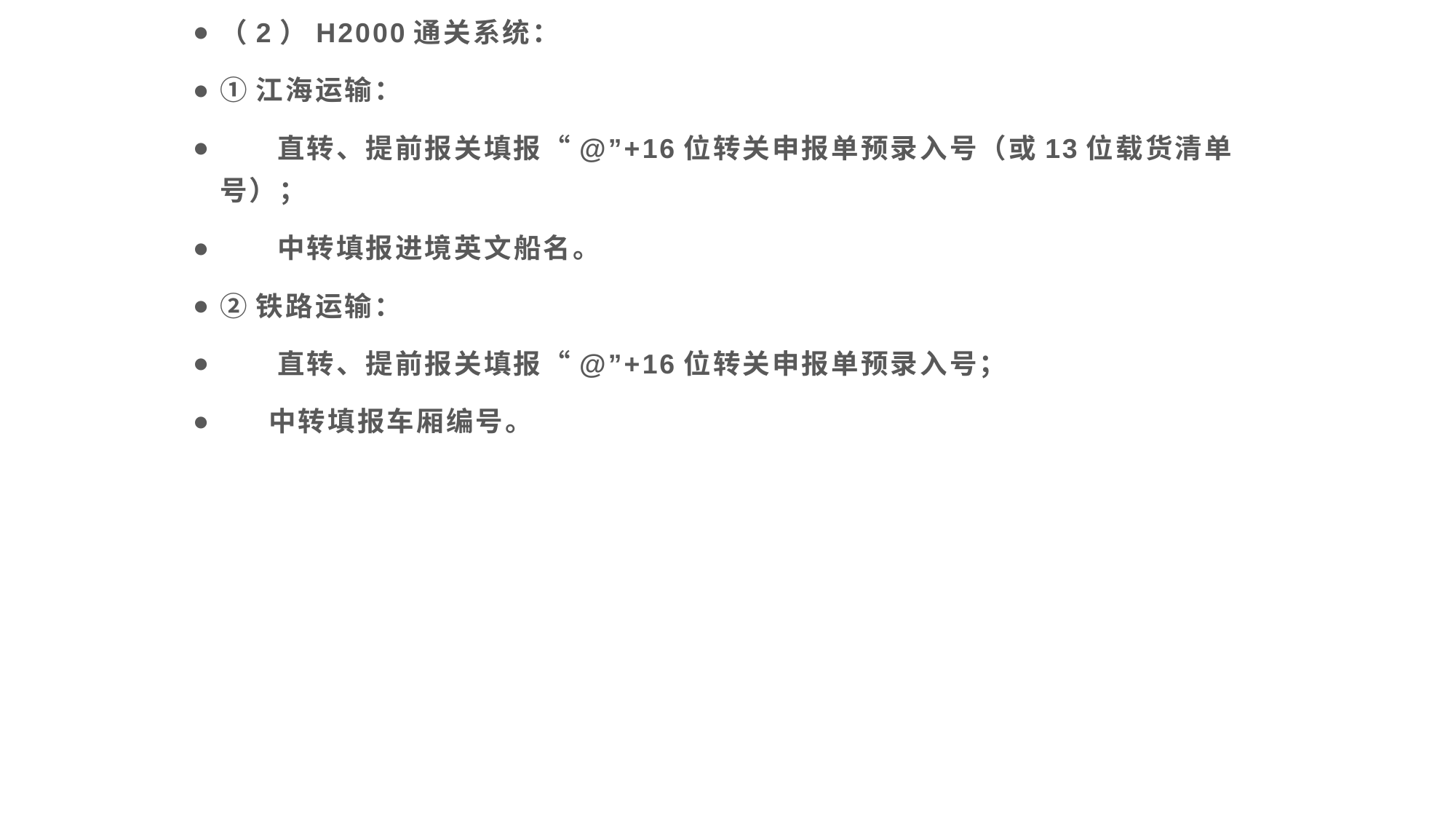

（2）H2000通关系统：
①江海运输：
      直转、提前报关填报“@”+16位转关申报单预录入号（或13位载货清单号）；
      中转填报进境英文船名。
②铁路运输：
      直转、提前报关填报“@”+16位转关申报单预录入号；
     中转填报车厢编号。